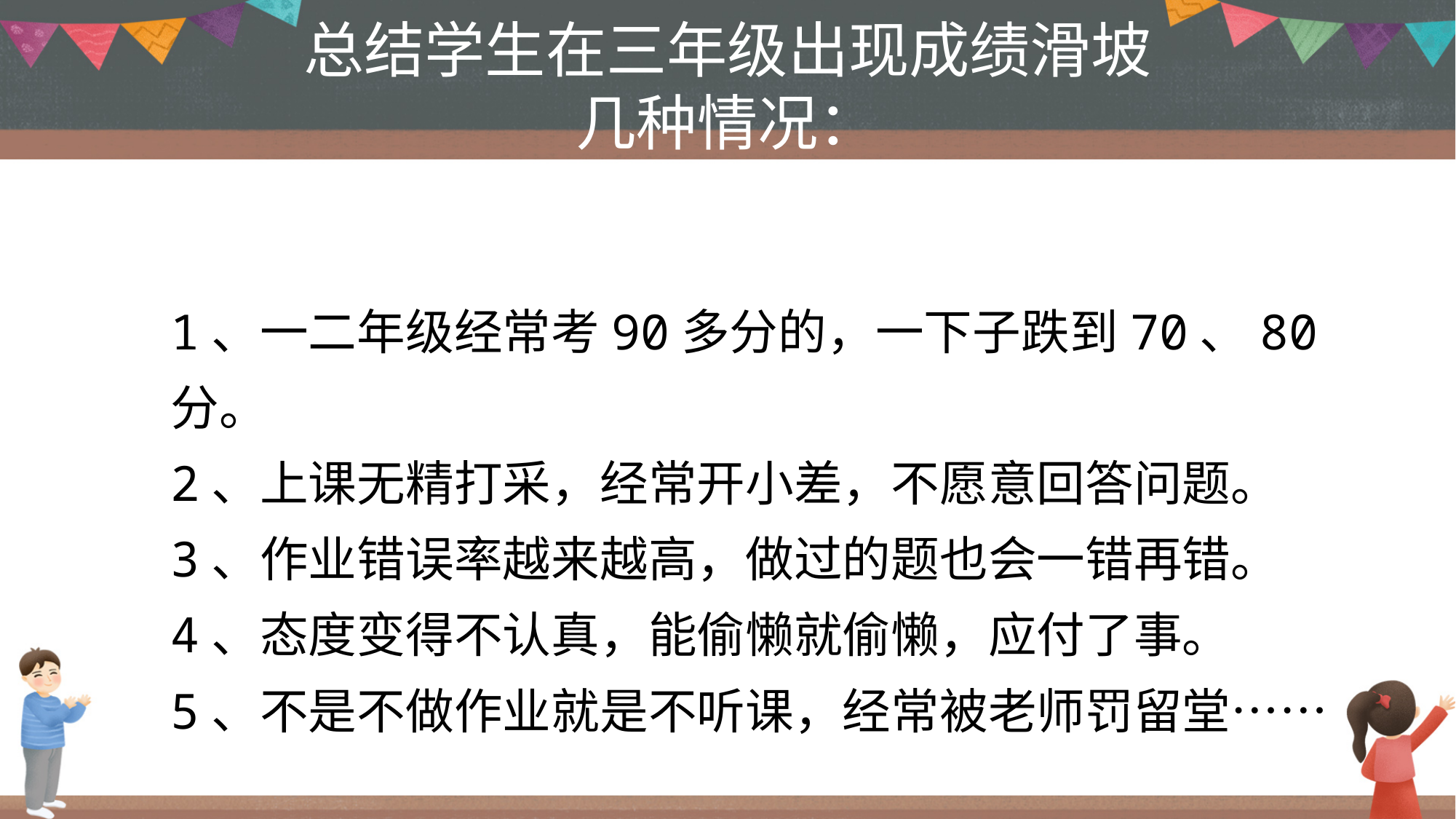

总结学生在三年级出现成绩滑坡几种情况：

1、一二年级经常考90多分的，一下子跌到70、80分。
2、上课无精打采，经常开小差，不愿意回答问题。
3、作业错误率越来越高，做过的题也会一错再错。
4、态度变得不认真，能偷懒就偷懒，应付了事。
5、不是不做作业就是不听课，经常被老师罚留堂……